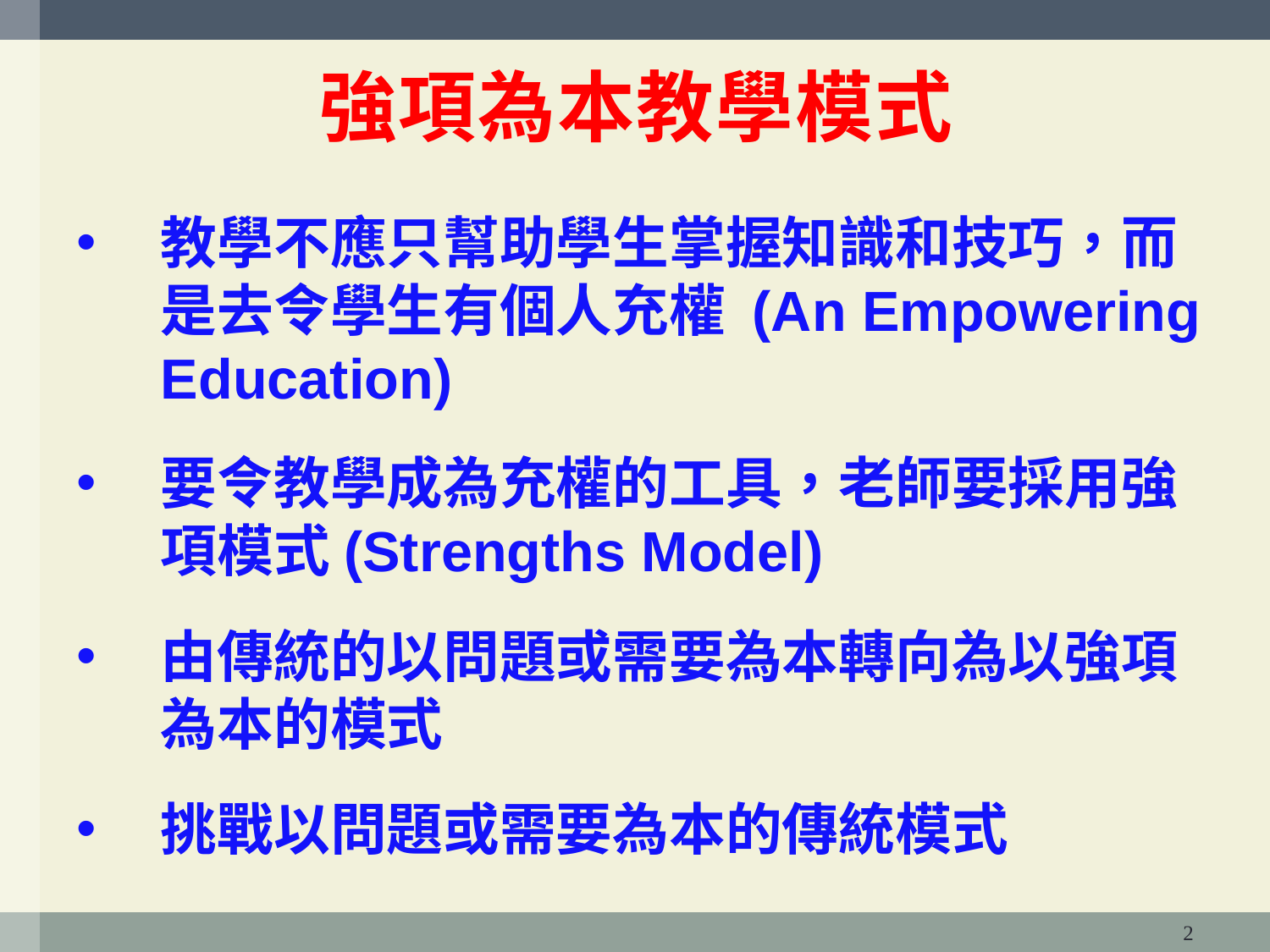

# 強項為本教學模式
教學不應只幫助學生掌握知識和技巧，而是去令學生有個人充權 (An Empowering Education)

要令教學成為充權的工具，老師要採用強項模式(Strengths Model)

由傳統的以問題或需要為本轉向為以強項為本的模式

挑戰以問題或需要為本的傳統模式
2